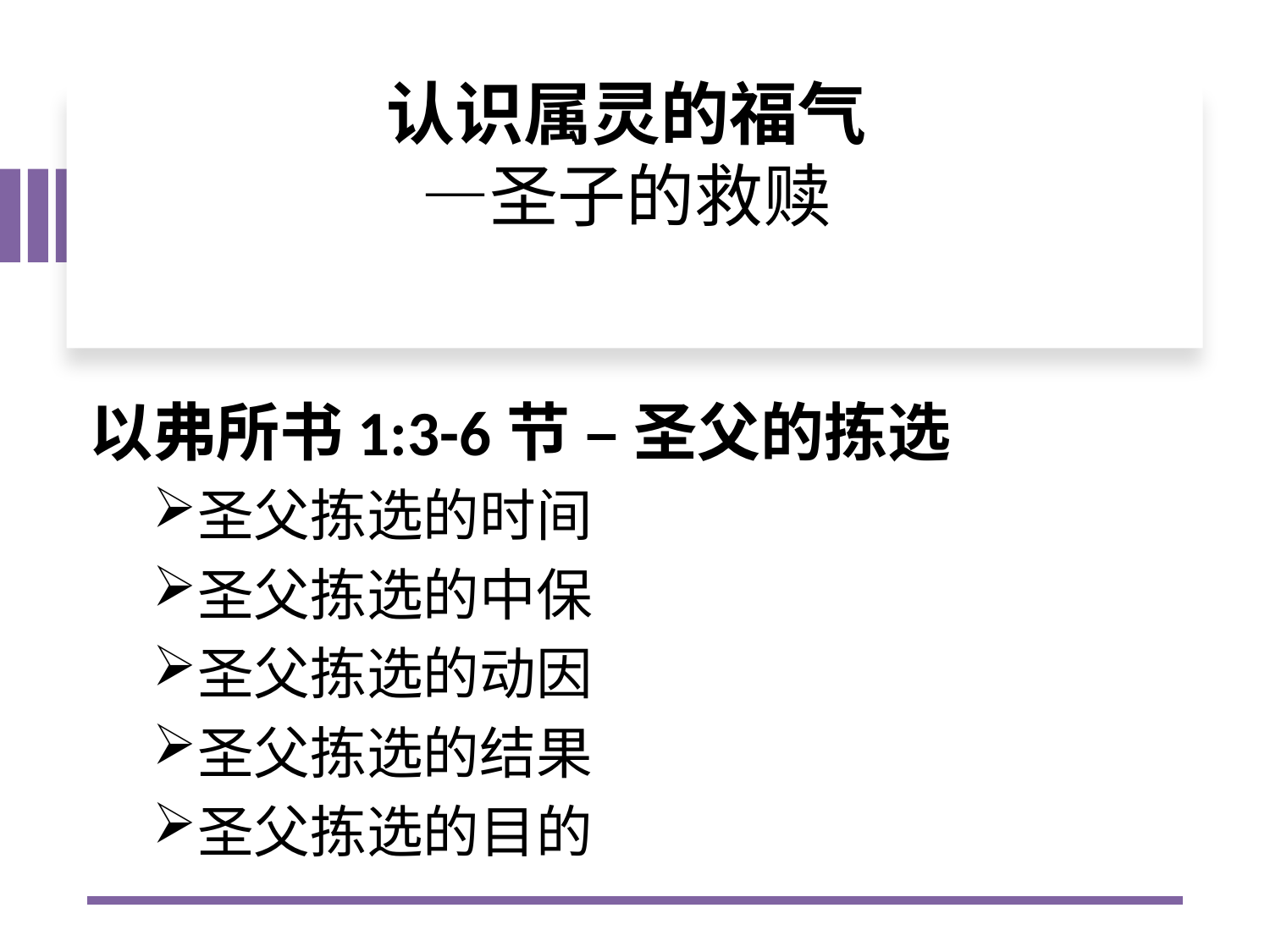

# 认识属灵的福气 —圣子的救赎

以弗所书1:3-6节 – 圣父的拣选
圣父拣选的时间
圣父拣选的中保
圣父拣选的动因
圣父拣选的结果
圣父拣选的目的